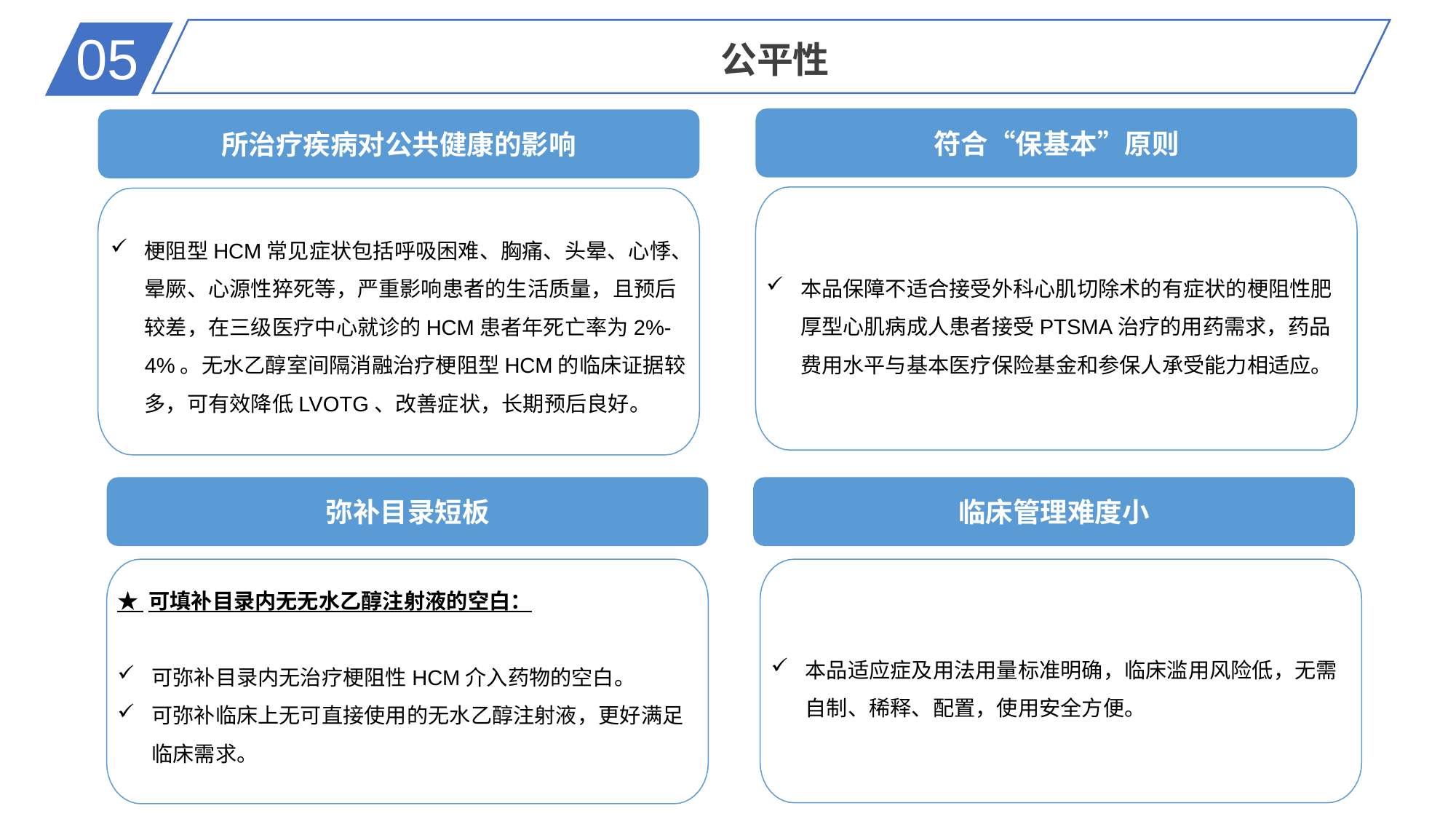

05

公平性
符合“保基本”原则

所治疗疾病对公共健康的影响
梗阻型HCM常见症状包括呼吸困难、胸痛、头晕、心悸、晕厥、心源性猝死等，严重影响患者的生活质量，且预后较差，在三级医疗中心就诊的HCM患者年死亡率为2%-4%。无水乙醇室间隔消融治疗梗阻型HCM的临床证据较多，可有效降低LVOTG、改善症状，长期预后良好。

本品保障不适合接受外科心肌切除术的有症状的梗阻性肥厚型心肌病成人患者接受PTSMA治疗的用药需求，药品费用水平与基本医疗保险基金和参保人承受能力相适应。
弥补目录短板

临床管理难度小

★ 可填补目录内无无水乙醇注射液的空白：

可弥补目录内无治疗梗阻性HCM介入药物的空白。
可弥补临床上无可直接使用的无水乙醇注射液，更好满足临床需求。
本品适应症及用法用量标准明确，临床滥用风险低，无需自制、稀释、配置，使用安全方便。